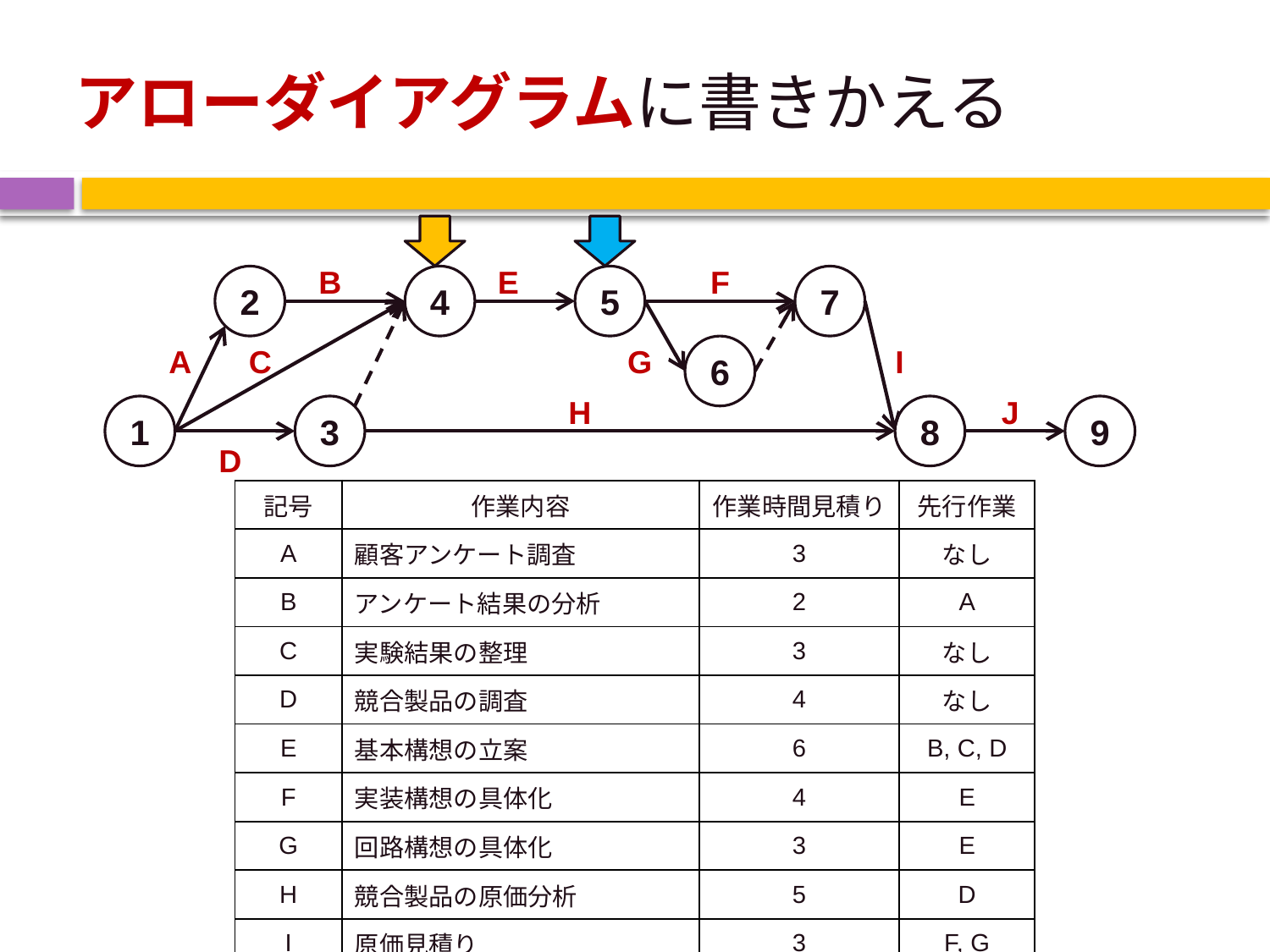

# アローダイアグラムに書きかえる

B
E
F
2
4
5
7
A
C
G
6
I
H
J
1
3
8
9
D
| 記号 | 作業内容 | 作業時間見積り | 先行作業 |
| --- | --- | --- | --- |
| A | 顧客アンケート調査 | 3 | なし |
| B | アンケート結果の分析 | 2 | A |
| C | 実験結果の整理 | 3 | なし |
| D | 競合製品の調査 | 4 | なし |
| E | 基本構想の立案 | 6 | B, C, D |
| F | 実装構想の具体化 | 4 | E |
| G | 回路構想の具体化 | 3 | E |
| H | 競合製品の原価分析 | 5 | D |
| I | 原価見積り | 3 | F, G |
| J | 構想の手直しと最終決定 | 4 | H, I |